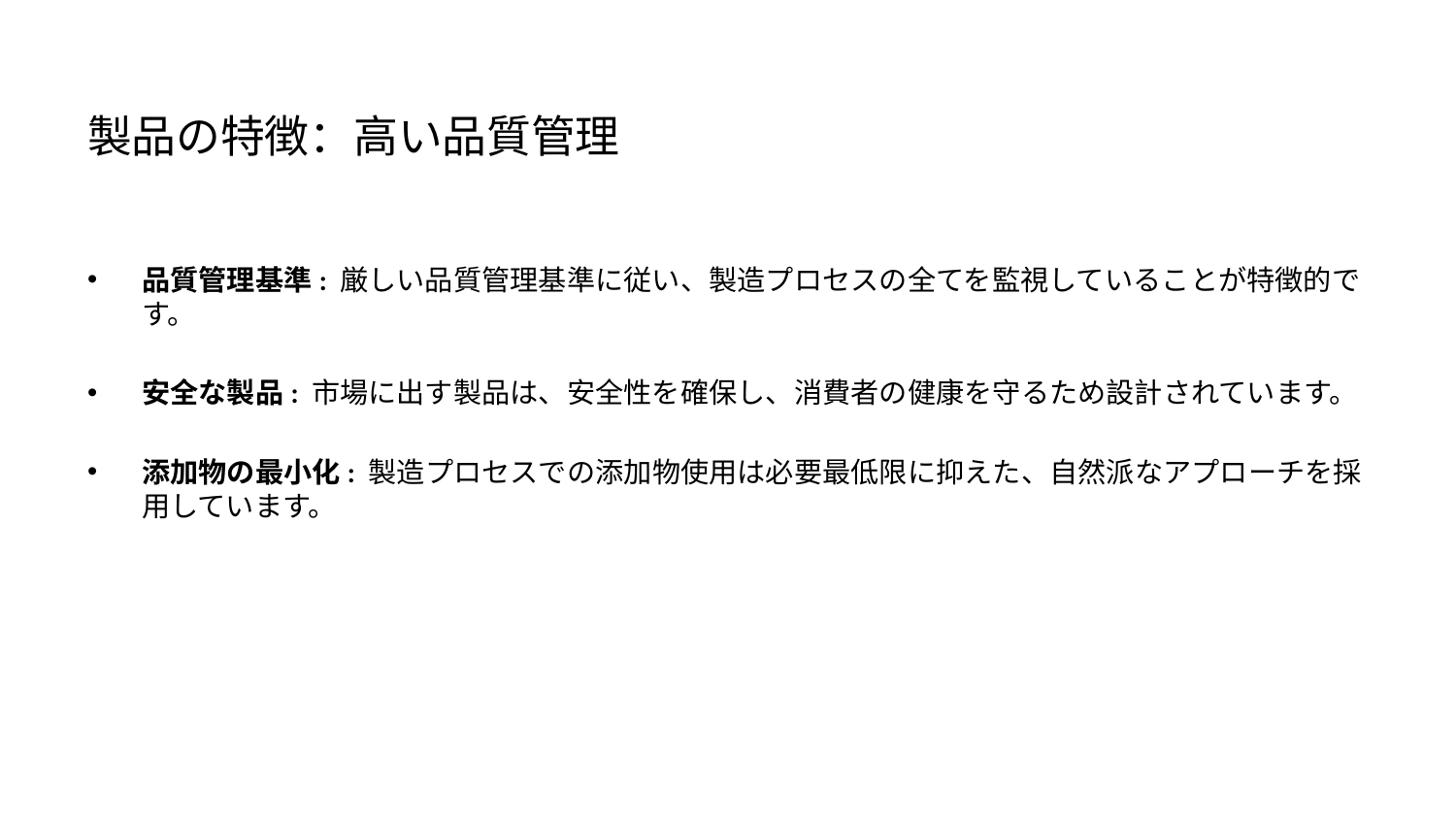

# 製品の特徴：高い品質管理
品質管理基準: 厳しい品質管理基準に従い、製造プロセスの全てを監視していることが特徴的です。

安全な製品: 市場に出す製品は、安全性を確保し、消費者の健康を守るため設計されています。

添加物の最小化: 製造プロセスでの添加物使用は必要最低限に抑えた、自然派なアプローチを採用しています。